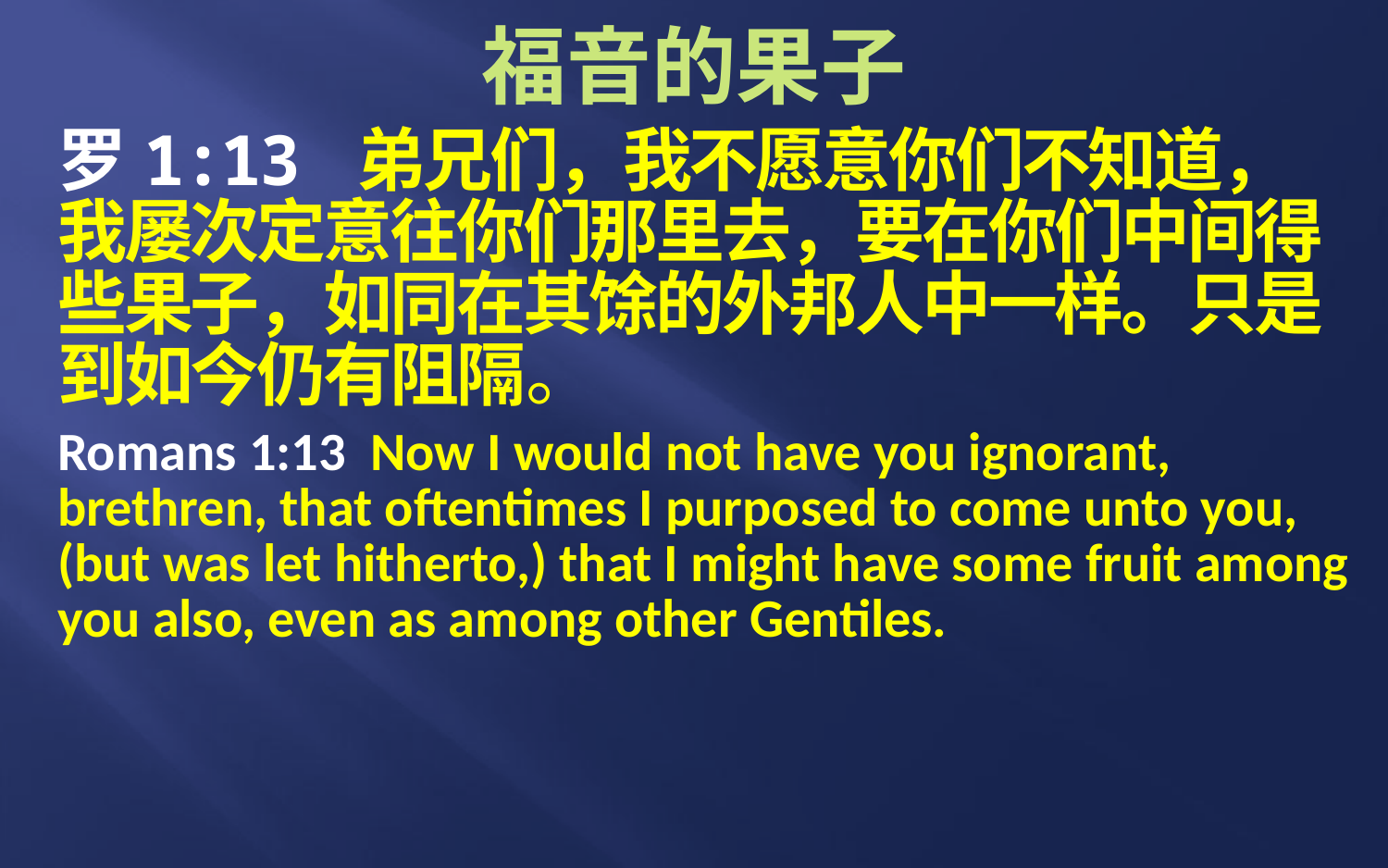

# 福音的果子
罗1:13 弟兄们，我不愿意你们不知道，我屡次定意往你们那里去，要在你们中间得些果子，如同在其馀的外邦人中一样。只是到如今仍有阻隔。
Romans 1:13  Now I would not have you ignorant, brethren, that oftentimes I purposed to come unto you, (but was let hitherto,) that I might have some fruit among you also, even as among other Gentiles.